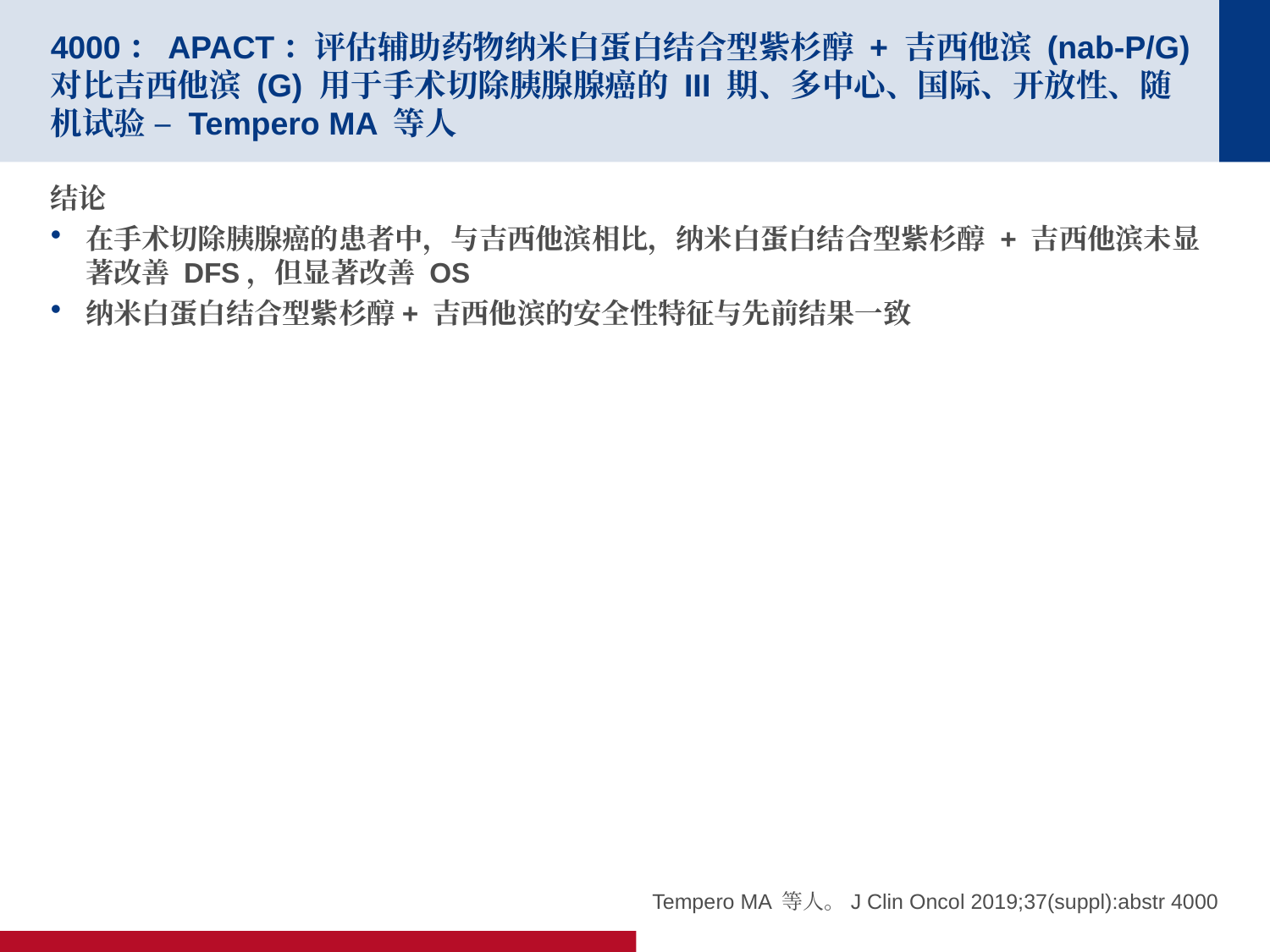

# 4000：APACT：评估辅助药物纳米白蛋白结合型紫杉醇 + 吉西他滨 (nab-P/G) 对比吉西他滨 (G) 用于手术切除胰腺腺癌的 III 期、多中心、国际、开放性、随机试验 – Tempero MA 等人
结论
在手术切除胰腺癌的患者中，与吉西他滨相比，纳米白蛋白结合型紫杉醇 + 吉西他滨未显著改善 DFS，但显著改善 OS
纳米白蛋白结合型紫杉醇+ 吉西他滨的安全性特征与先前结果一致

Tempero MA 等人。J Clin Oncol 2019;37(suppl):abstr 4000